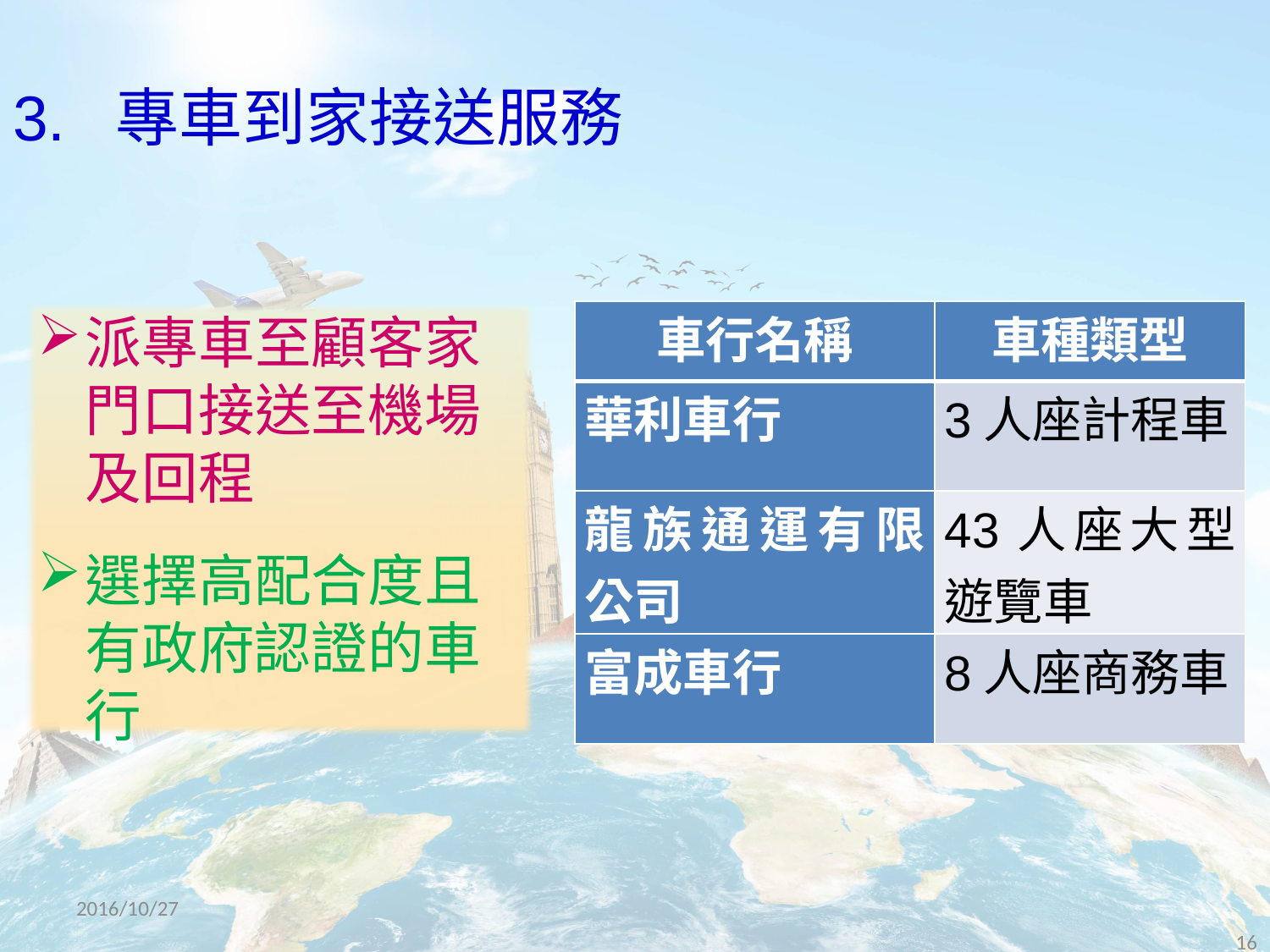

# 專車到家接送服務
派專車至顧客家門口接送至機場及回程
選擇高配合度且有政府認證的車行
| 車行名稱 | 車種類型 |
| --- | --- |
| 華利車行 | 3人座計程車 |
| 龍族通運有限公司 | 43人座大型遊覽車 |
| 富成車行 | 8人座商務車 |
2016/10/27
16